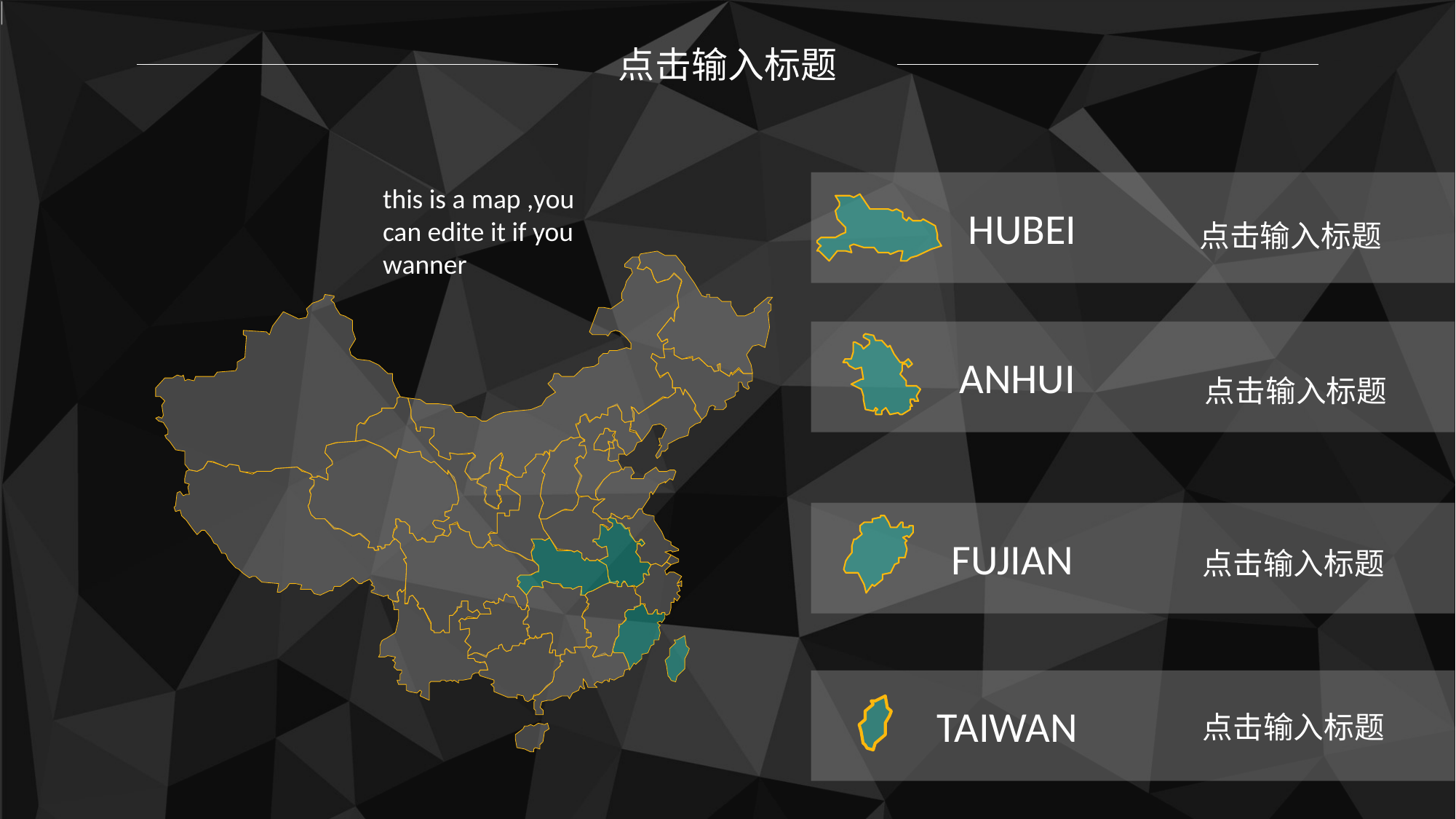

点击输入标题

this is a map ,you can edite it if you wanner

HUBEI
黑龙江
点击输入标题

吉林
新疆

辽宁
甘肃

内蒙古

ANHUI

北京
河北
点击输入标题
宁夏

青海
山西
山东

陕西
河南

江苏

西藏

上海
安徽
四川

浙江

江西
FUJIAN

湖南
点击输入标题
贵州
福建

台湾

云南

广东
广西

海南
TAIWAN

点击输入标题